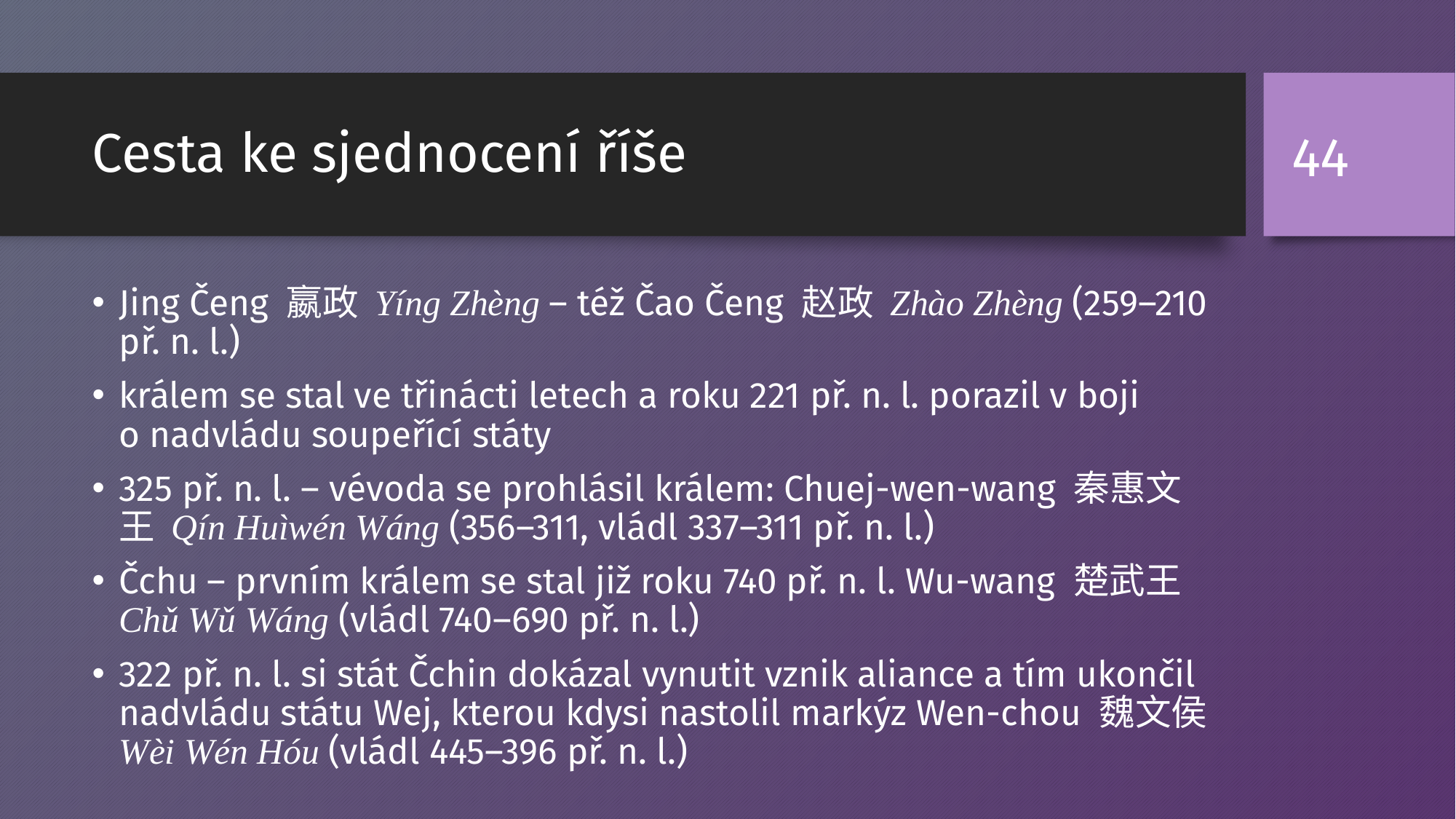

44
# Cesta ke sjednocení říše
Jing Čeng 嬴政 Yíng Zhèng – též Čao Čeng 赵政 Zhào Zhèng (259–210 př. n. l.)
králem se stal ve třinácti letech a roku 221 př. n. l. porazil v boji o nadvládu soupeřící státy
325 př. n. l. – vévoda se prohlásil králem: Chuej-wen-wang 秦惠文王 Qín Huìwén Wáng (356–311, vládl 337–311 př. n. l.)
Čchu – prvním králem se stal již roku 740 př. n. l. Wu-wang 楚武王 Chǔ Wǔ Wáng (vládl 740–690 př. n. l.)
322 př. n. l. si stát Čchin dokázal vynutit vznik aliance a tím ukončil nadvládu státu Wej, kterou kdysi nastolil markýz Wen-chou 魏文侯 Wèi Wén Hóu (vládl 445–396 př. n. l.)